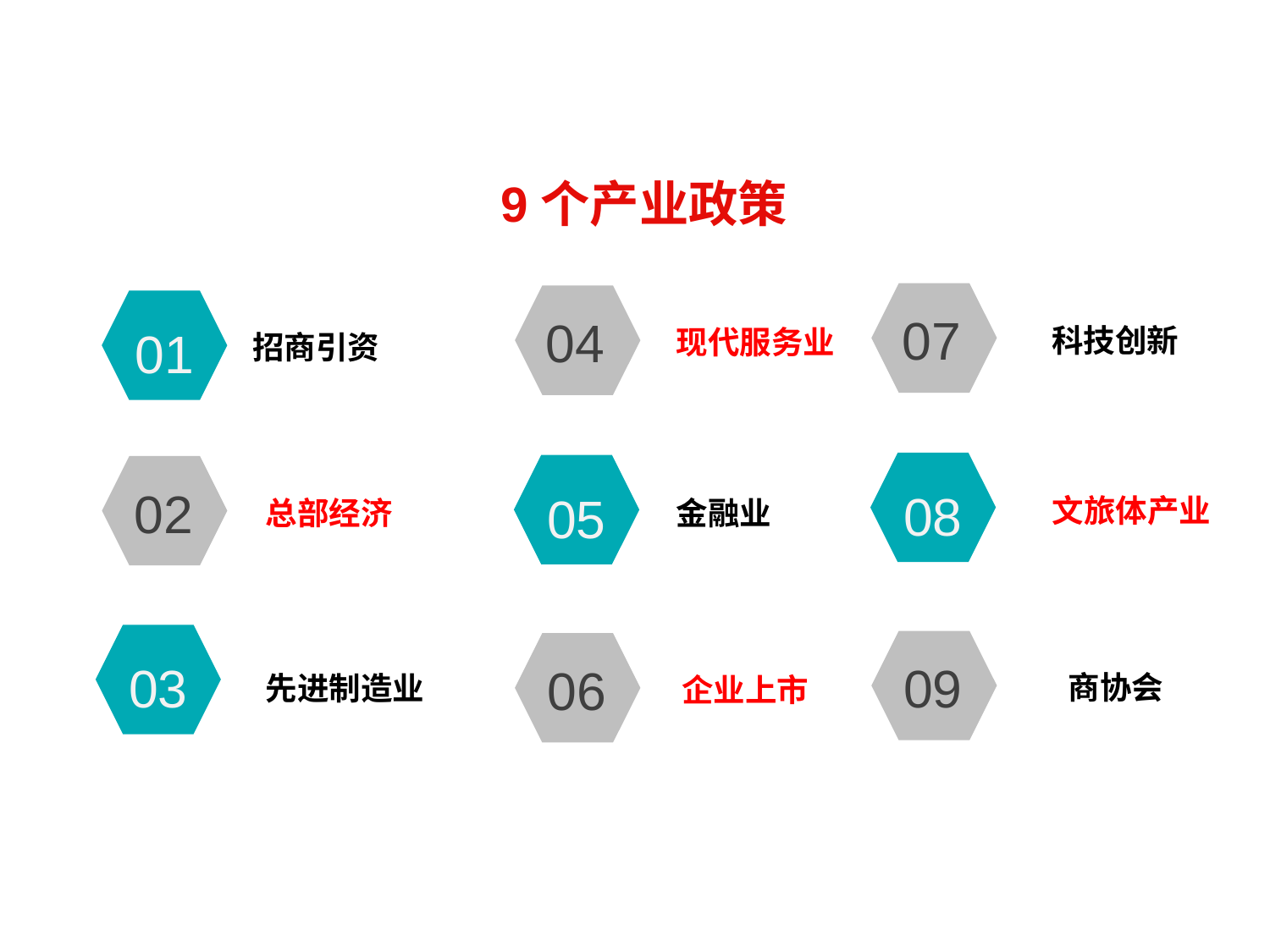

9个产业政策

07

04

01
科技创新
现代服务业
招商引资

08

05

02
文旅体产业
总部经济
金融业

03

09

06
商协会
先进制造业
企业上市
8